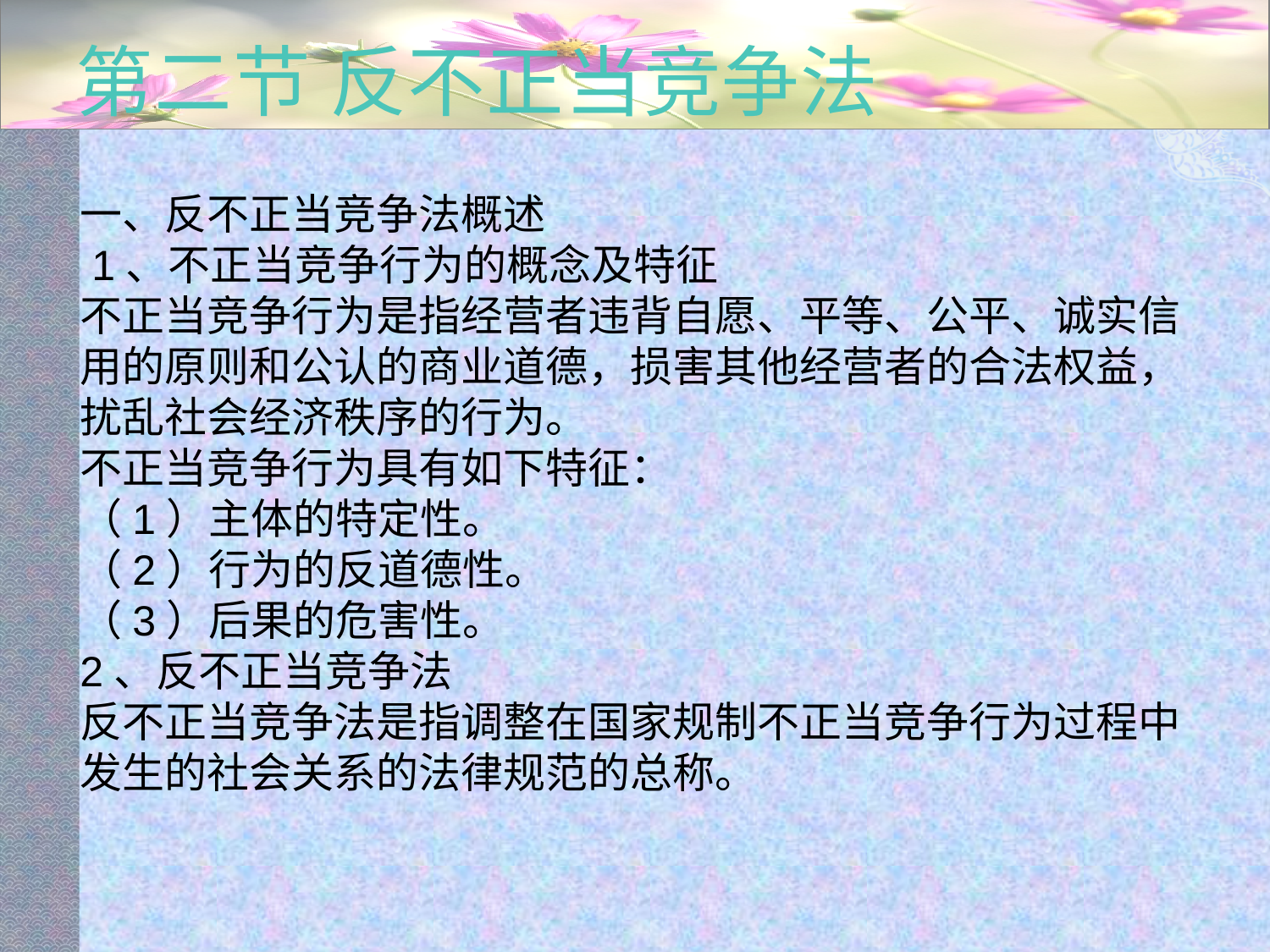

# 第二节 反不正当竞争法
一、反不正当竞争法概述
 1、不正当竞争行为的概念及特征
不正当竞争行为是指经营者违背自愿、平等、公平、诚实信用的原则和公认的商业道德，损害其他经营者的合法权益，扰乱社会经济秩序的行为。
不正当竞争行为具有如下特征：
（1）主体的特定性。
（2）行为的反道德性。
（3）后果的危害性。
2、反不正当竞争法
反不正当竞争法是指调整在国家规制不正当竞争行为过程中发生的社会关系的法律规范的总称。